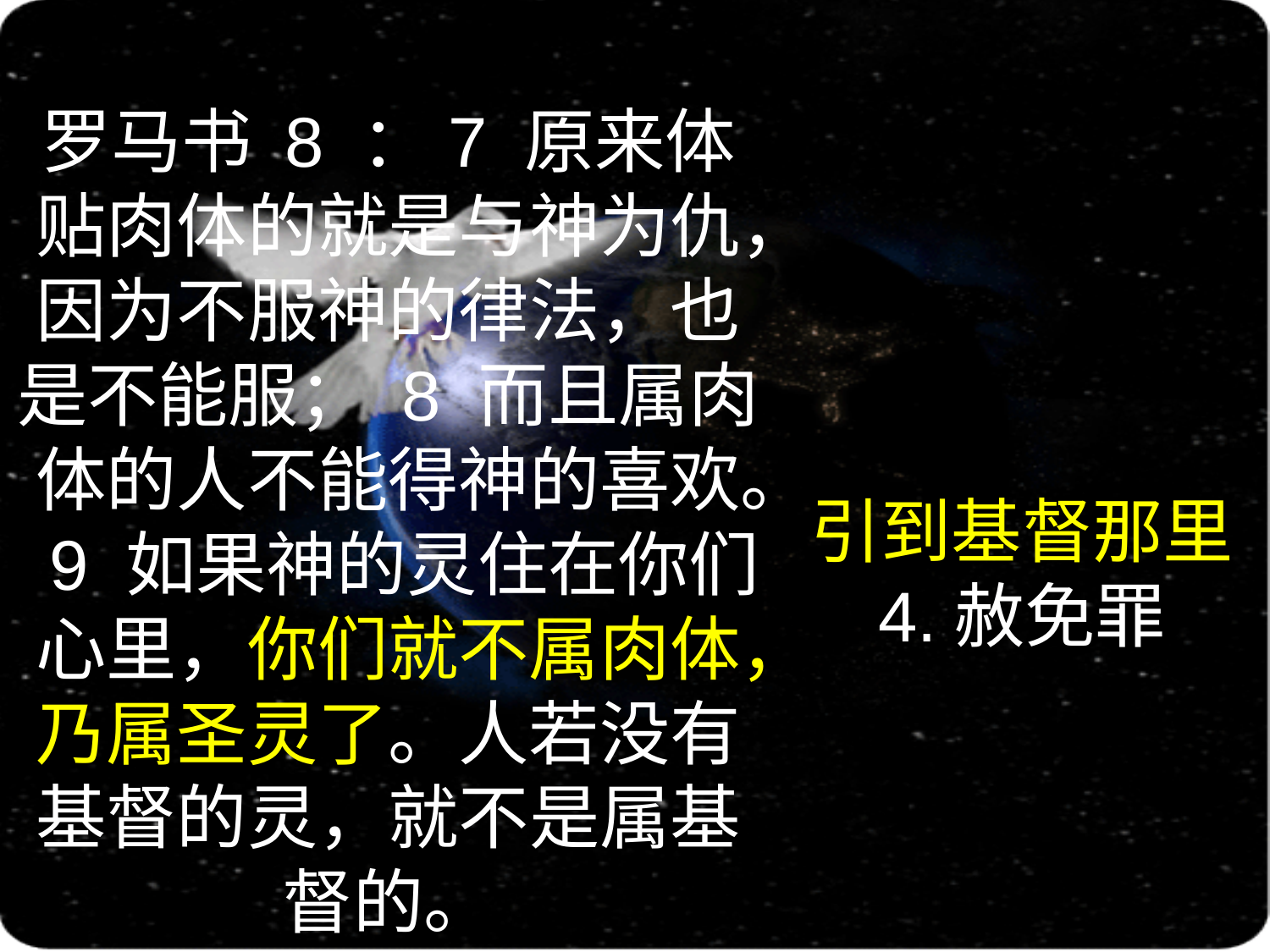

# 罗马书 8 ：7 原来体贴肉体的就是与神为仇，因为不服神的律法，也是不能服； 8 而且属肉体的人不能得神的喜欢。 9 如果神的灵住在你们心里，你们就不属肉体，乃属圣灵了。人若没有基督的灵，就不是属基督的。
引到基督那里
4.赦免罪